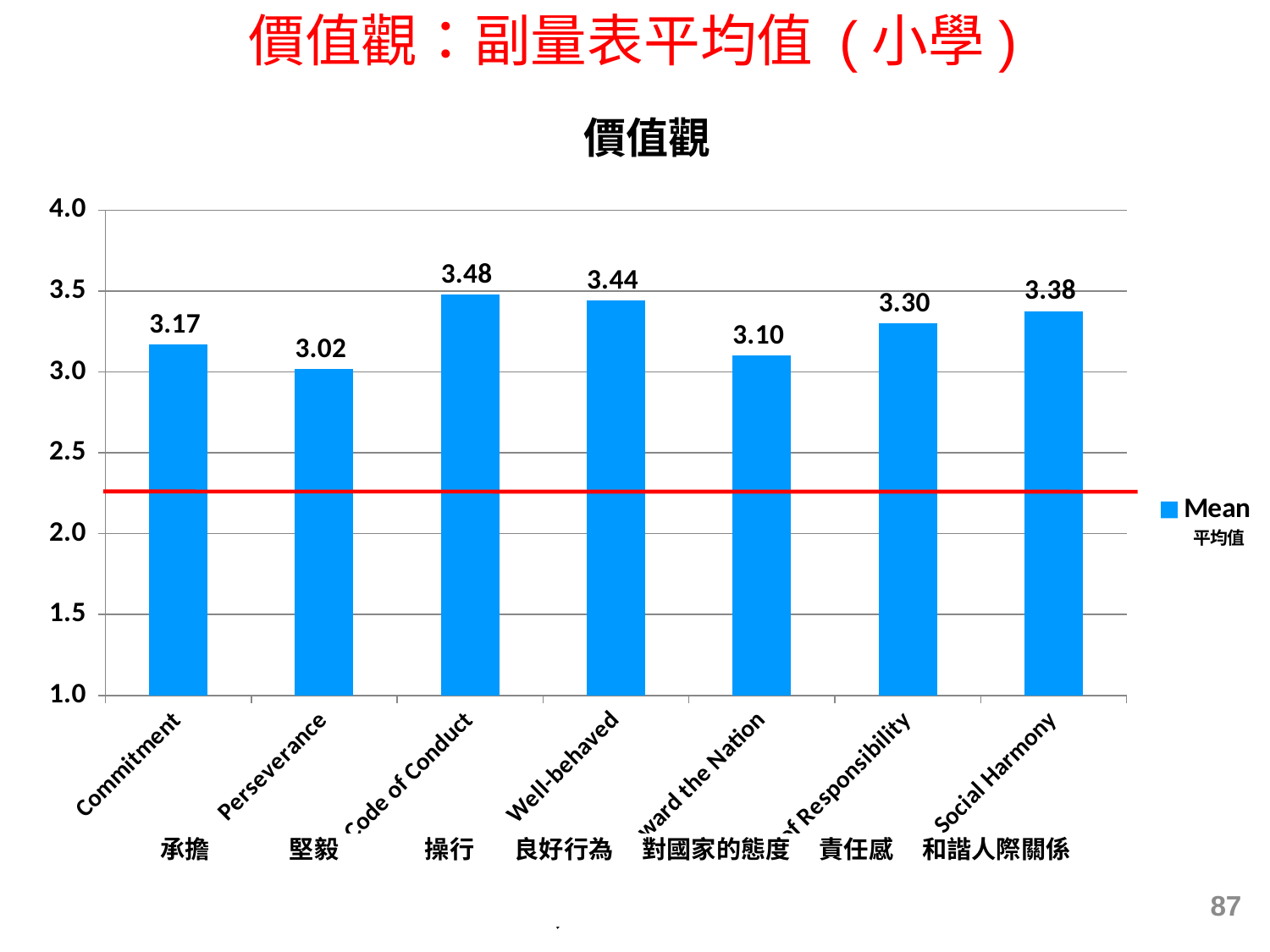

價值觀：副量表平均值 (小學)

### Chart: 價值觀

| Category | Mean |
|---|---|
| Commitment | 3.1679357021996934 |
| Perseverance | 3.0162875282062287 |
| Code of Conduct | 3.477591093313216 |
| Well-behaved | 3.441283231454998 |
| Attitudes toward the Nation | 3.09959148785949 |
| Sense of Responsibility | 3.3011704773540407 |
| Social Harmony | 3.375674082257999 |
     承擔              堅毅               操行       良好行為     對國家的態度     責任感     和諧人際關係

87